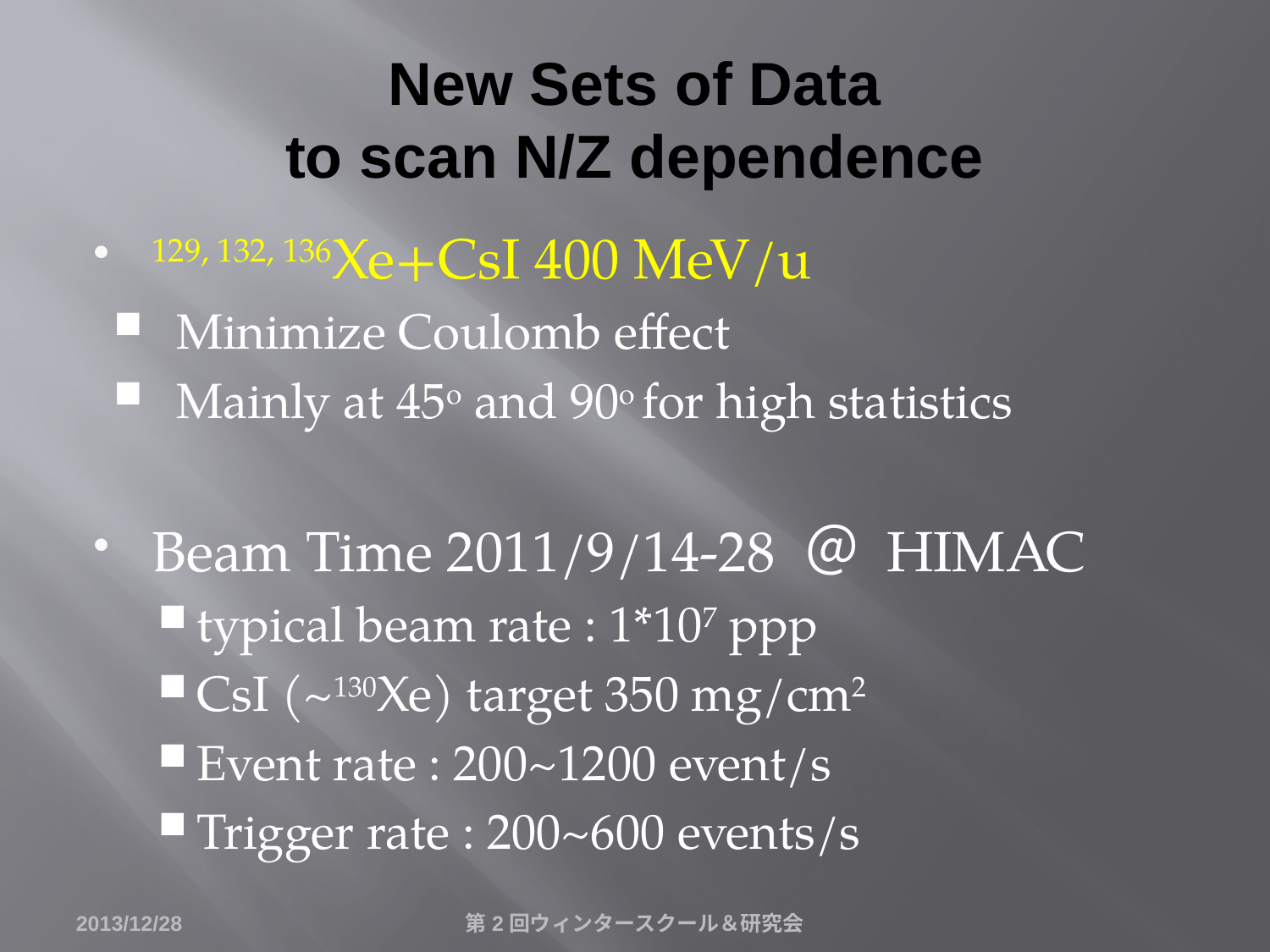

# New Sets of Data to scan N/Z dependence
129, 132, 136Xe+CsI 400 MeV/u
Minimize Coulomb effect
Mainly at 45o and 90o for high statistics

Beam Time 2011/9/14-28 ＠ HIMAC
typical beam rate : 1*107 ppp
CsI (~130Xe) target 350 mg/cm2
Event rate : 200~1200 event/s
Trigger rate : 200~600 events/s

2013/12/28
第2回ウィンタースクール＆研究会